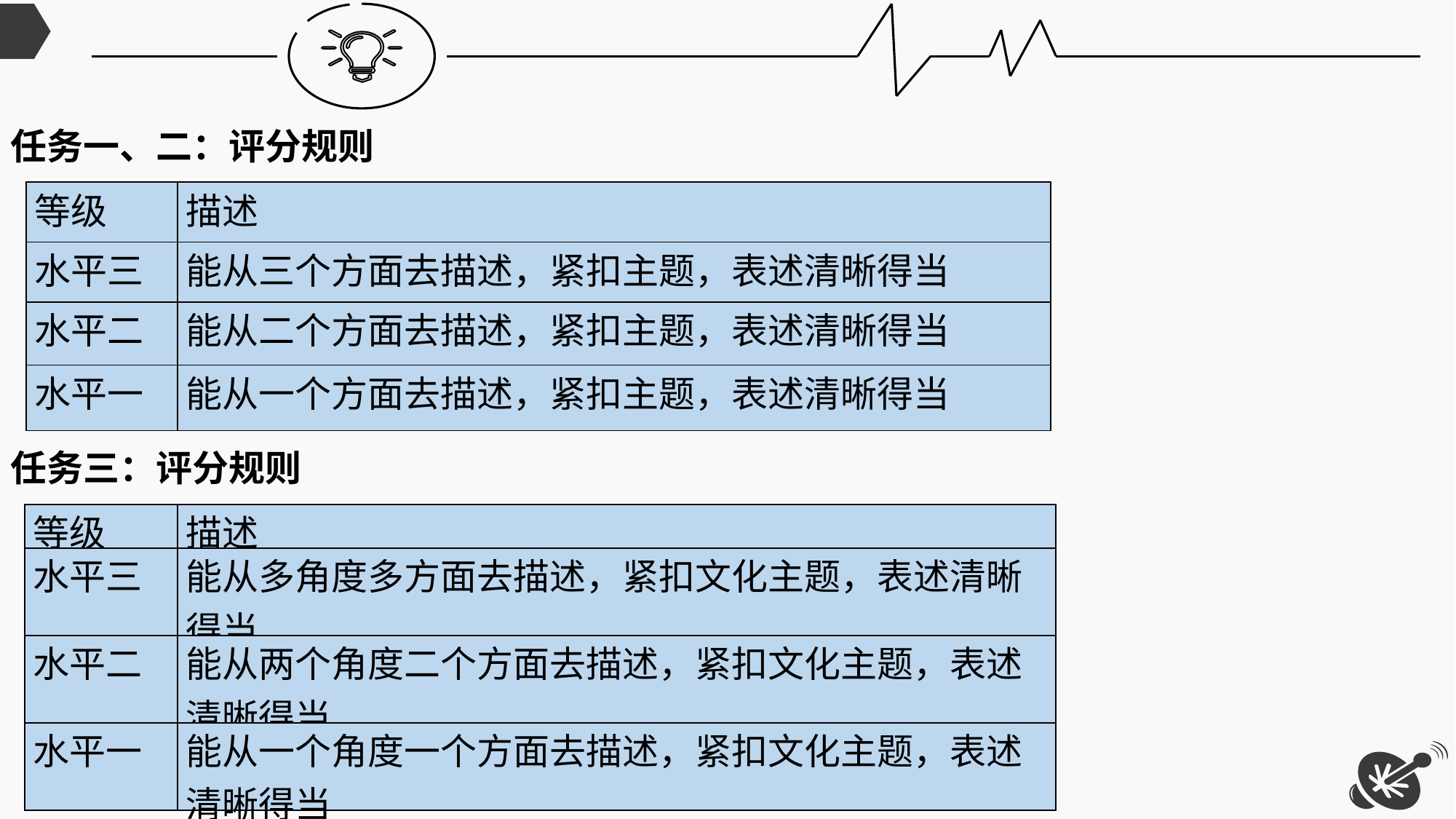

任务一、二：评分规则
| 等级 | 描述 |
| --- | --- |
| 水平三 | 能从三个方面去描述，紧扣主题，表述清晰得当 |
| 水平二 | 能从二个方面去描述，紧扣主题，表述清晰得当 |
| 水平一 | 能从一个方面去描述，紧扣主题，表述清晰得当 |
任务三：评分规则
| 等级 | 描述 |
| --- | --- |
| 水平三 | 能从多角度多方面去描述，紧扣文化主题，表述清晰得当 |
| 水平二 | 能从两个角度二个方面去描述，紧扣文化主题，表述清晰得当 |
| 水平一 | 能从一个角度一个方面去描述，紧扣文化主题，表述清晰得当 |